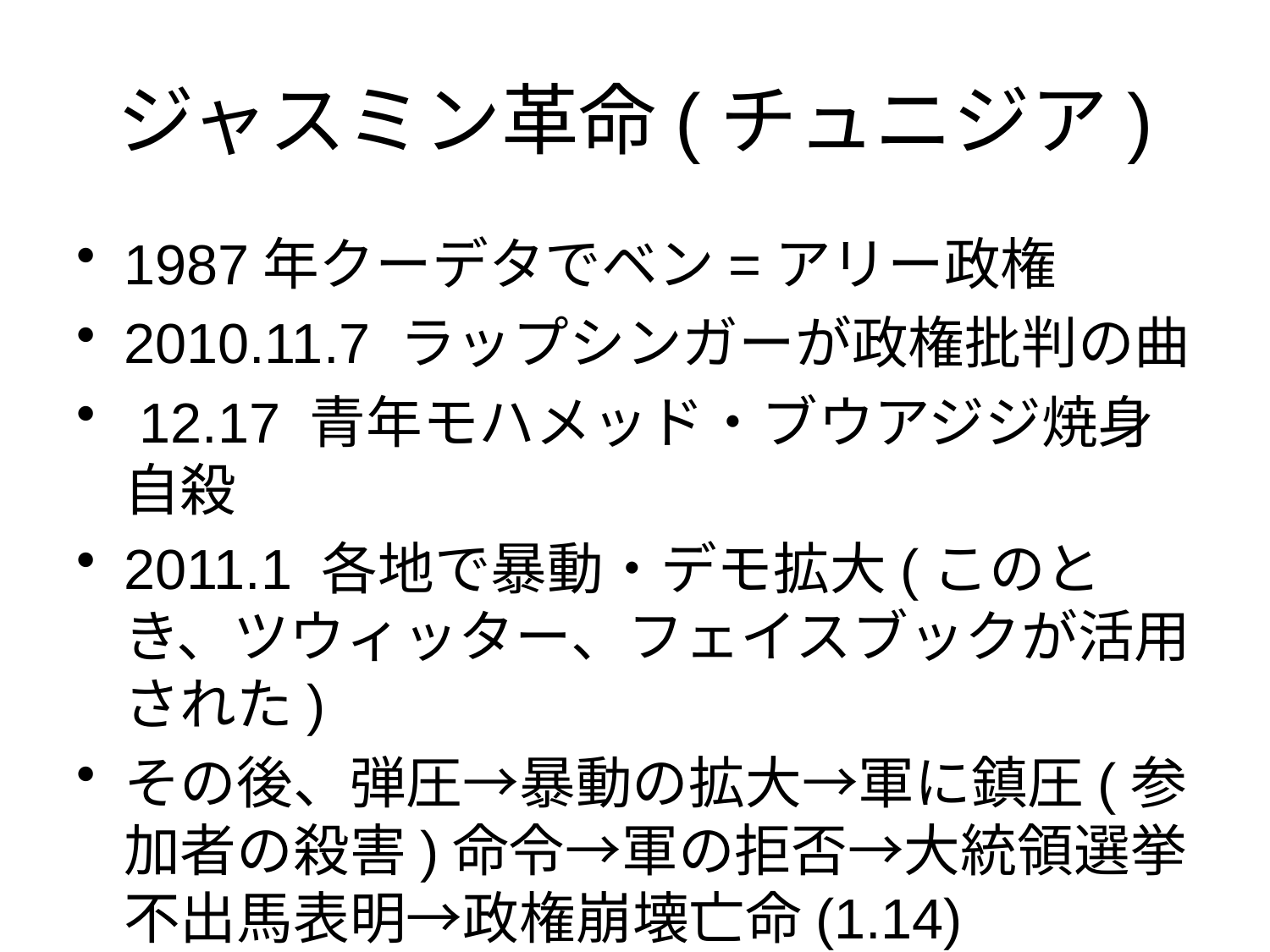

# ジャスミン革命(チュニジア)
1987年クーデタでベン=アリー政権
2010.11.7 ラップシンガーが政権批判の曲
 12.17 青年モハメッド・ブウアジジ焼身自殺
2011.1 各地で暴動・デモ拡大(このとき、ツウィッター、フェイスブックが活用された)
その後、弾圧→暴動の拡大→軍に鎮圧(参加者の殺害)命令→軍の拒否→大統領選挙不出馬表明→政権崩壊亡命(1.14)